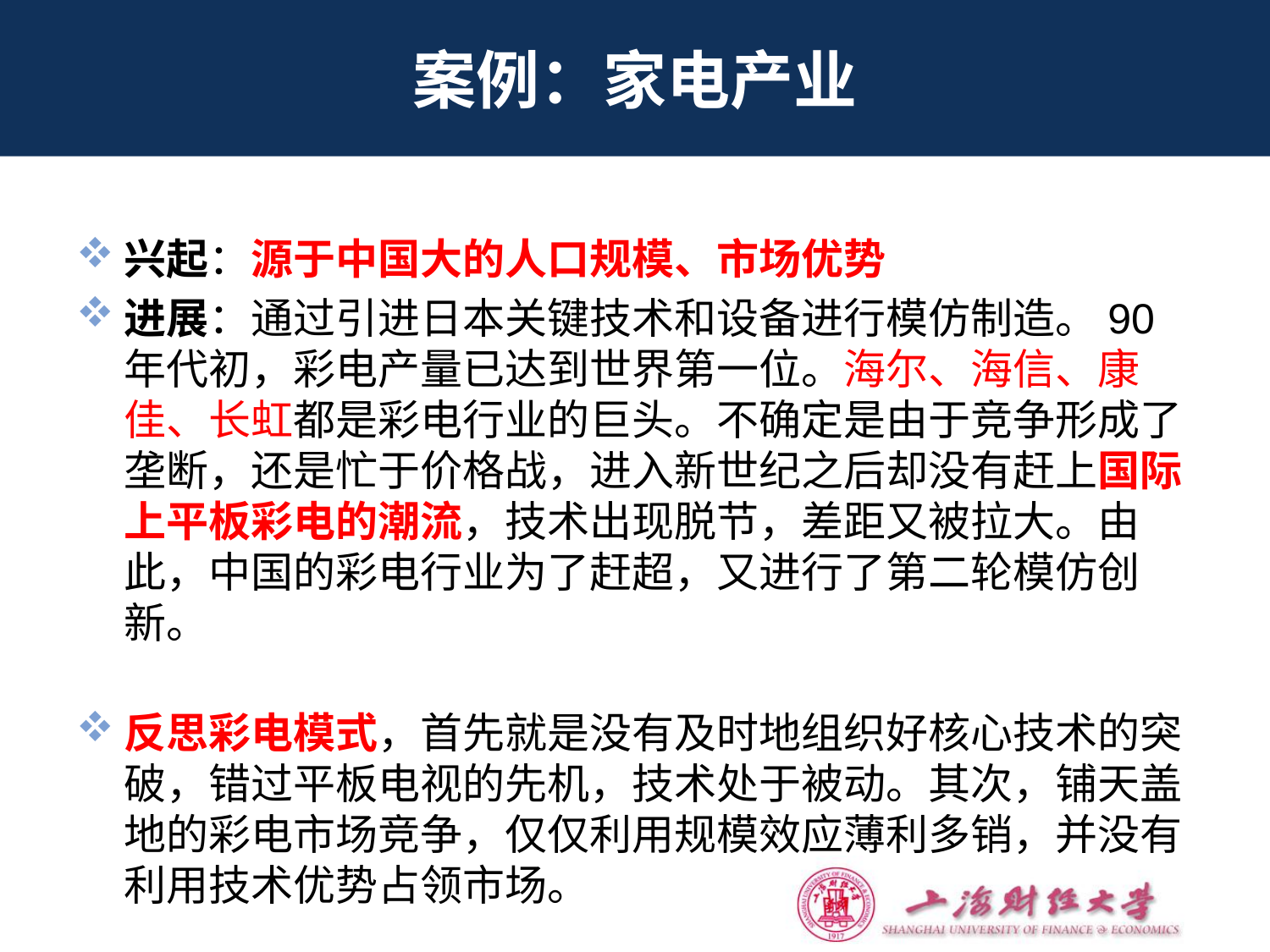

# 案例：家电产业
兴起：源于中国大的人口规模、市场优势
进展：通过引进日本关键技术和设备进行模仿制造。90年代初，彩电产量已达到世界第一位。海尔、海信、康佳、长虹都是彩电行业的巨头。不确定是由于竞争形成了垄断，还是忙于价格战，进入新世纪之后却没有赶上国际上平板彩电的潮流，技术出现脱节，差距又被拉大。由此，中国的彩电行业为了赶超，又进行了第二轮模仿创新。
反思彩电模式，首先就是没有及时地组织好核心技术的突破，错过平板电视的先机，技术处于被动。其次，铺天盖地的彩电市场竞争，仅仅利用规模效应薄利多销，并没有利用技术优势占领市场。